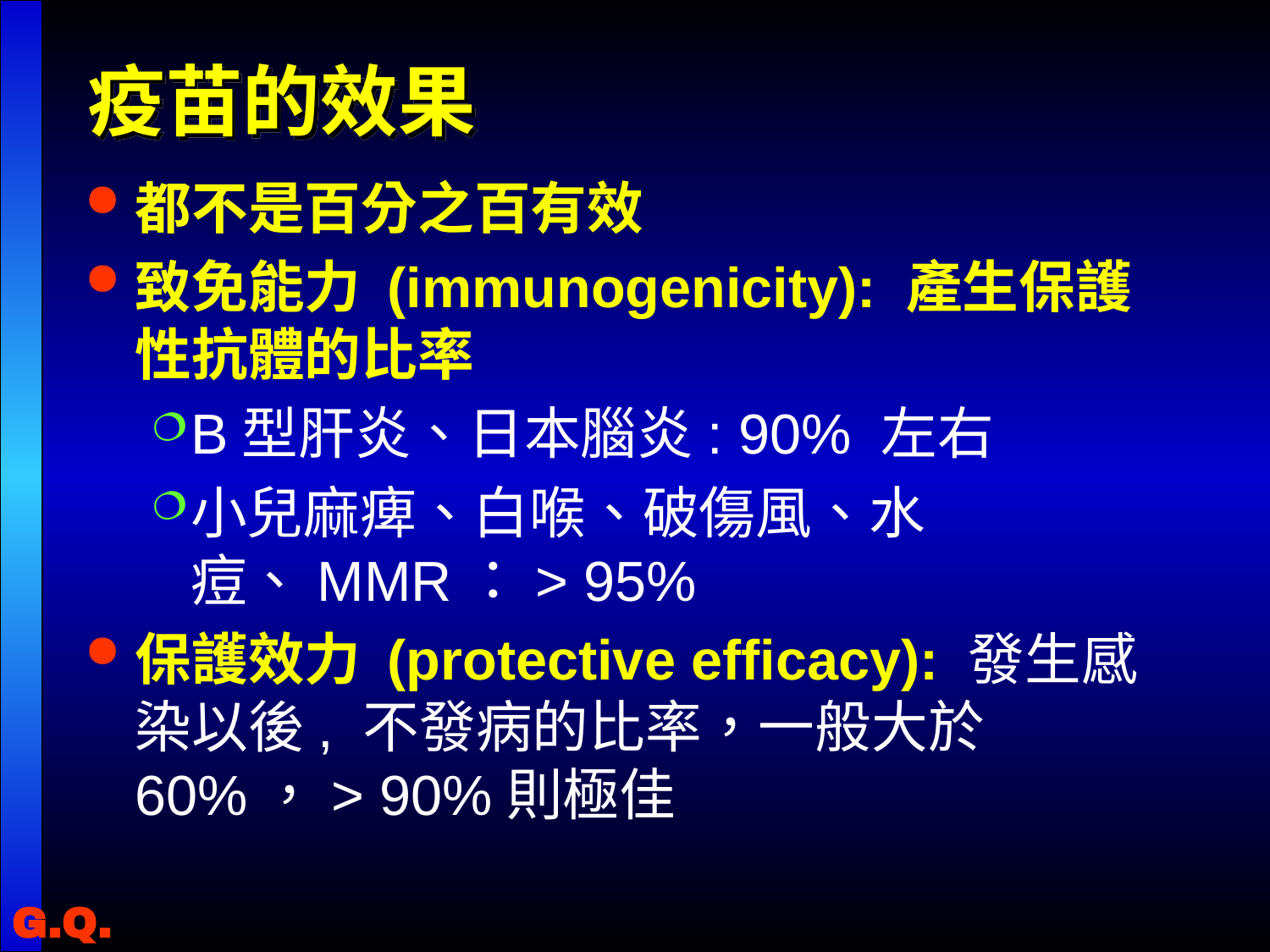

# 疫苗的效果
都不是百分之百有效
致免能力 (immunogenicity): 產生保護性抗體的比率
B型肝炎、日本腦炎: 90% 左右
小兒麻痺、白喉、破傷風、水痘、MMR：> 95%
保護效力 (protective efficacy): 發生感染以後, 不發病的比率，一般大於60%，> 90%則極佳